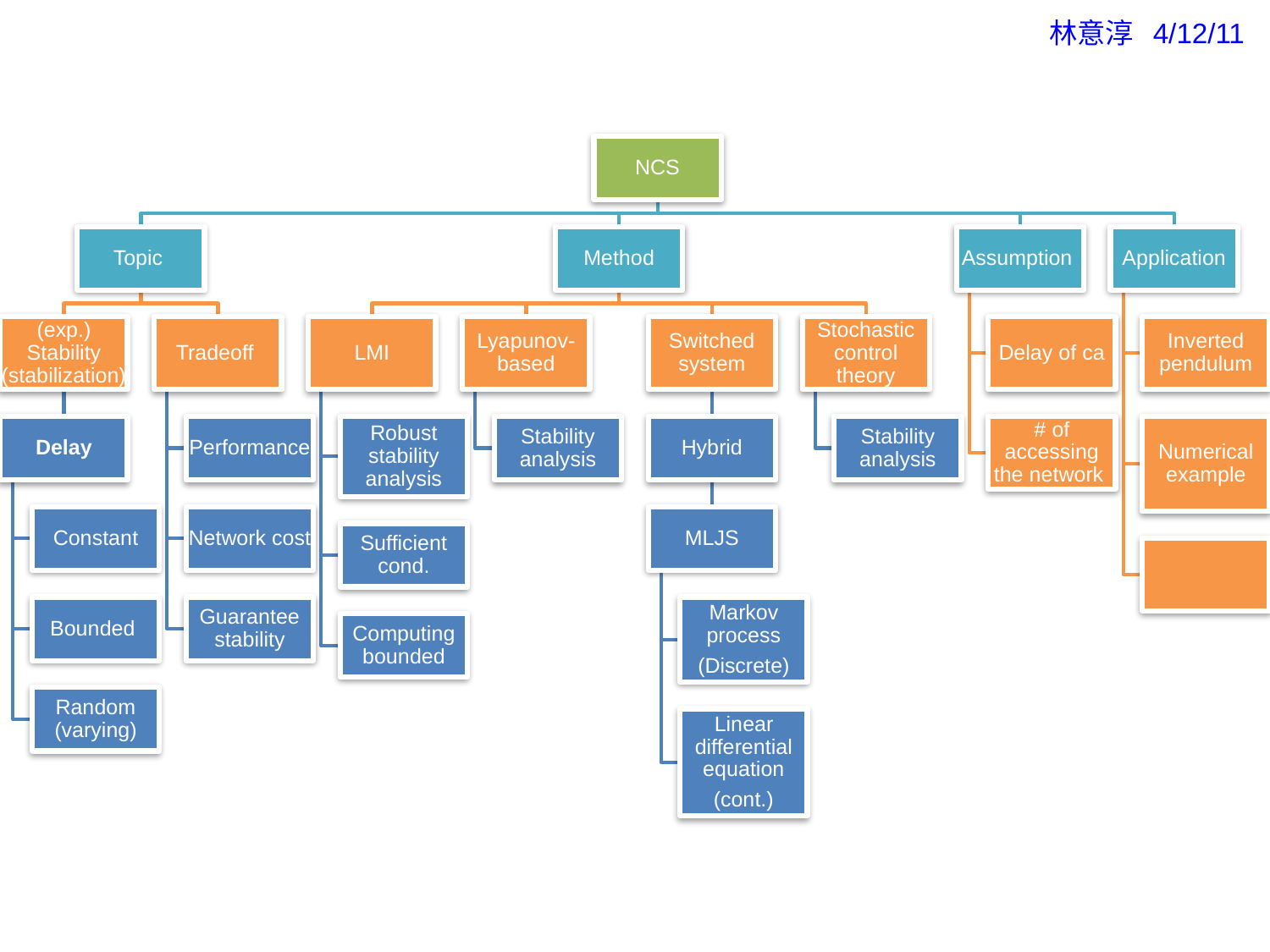

NCS
Topic
(exp.) Stability (stabilization)
Delay
Constant
Bounded
Random (varying)
Tradeoff
Performance
Network cost
Guarantee stability
Method
LMI
Robust stability analysis
Sufficient cond.
Computing bounded
Lyapunov-based
Stability analysis
Switched system
Hybrid
MLJS
Markov process
(Discrete)
Linear differential equation
(cont.)
Stochastic control theory
Stability analysis
Assumption
Delay of ca
# of accessing the network
Application
Inverted pendulum
Numerical example

林意淳  4/12/11